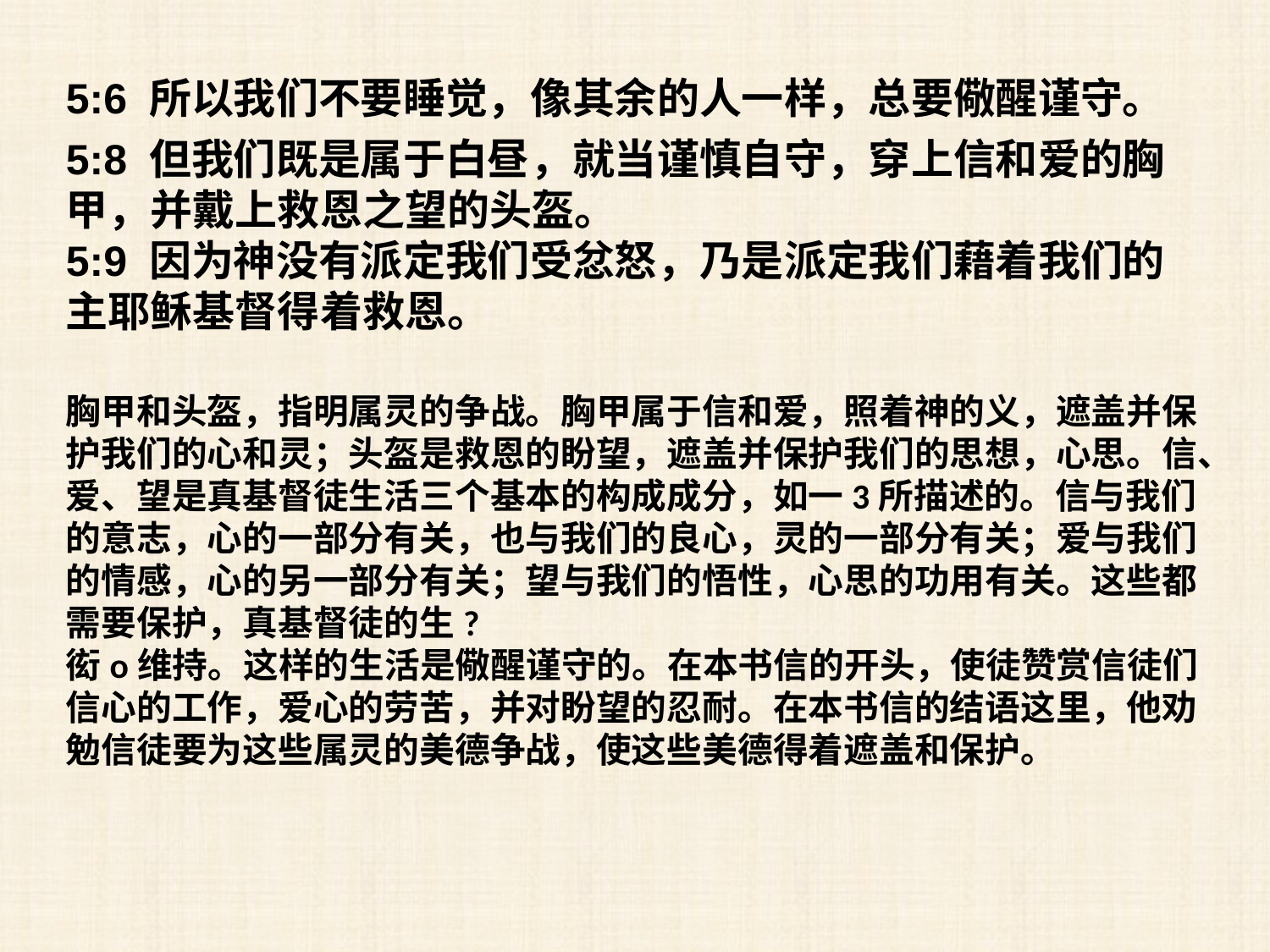

5:6 所以我们不要睡觉，像其余的人一样，总要儆醒谨守。
5:8 但我们既是属于白昼，就当谨慎自守，穿上信和爱的胸甲，并戴上救恩之望的头盔。
5:9 因为神没有派定我们受忿怒，乃是派定我们藉着我们的主耶稣基督得着救恩。
胸甲和头盔，指明属灵的争战。胸甲属于信和爱，照着神的义，遮盖并保护我们的心和灵；头盔是救恩的盼望，遮盖并保护我们的思想，心思。信、爱、望是真基督徒生活三个基本的构成成分，如一3所描述的。信与我们的意志，心的一部分有关，也与我们的良心，灵的一部分有关；爱与我们的情感，心的另一部分有关；望与我们的悟性，心思的功用有关。这些都需要保护，真基督徒的生?
衒o维持。这样的生活是儆醒谨守的。在本书信的开头，使徒赞赏信徒们信心的工作，爱心的劳苦，并对盼望的忍耐。在本书信的结语这里，他劝勉信徒要为这些属灵的美德争战，使这些美德得着遮盖和保护。